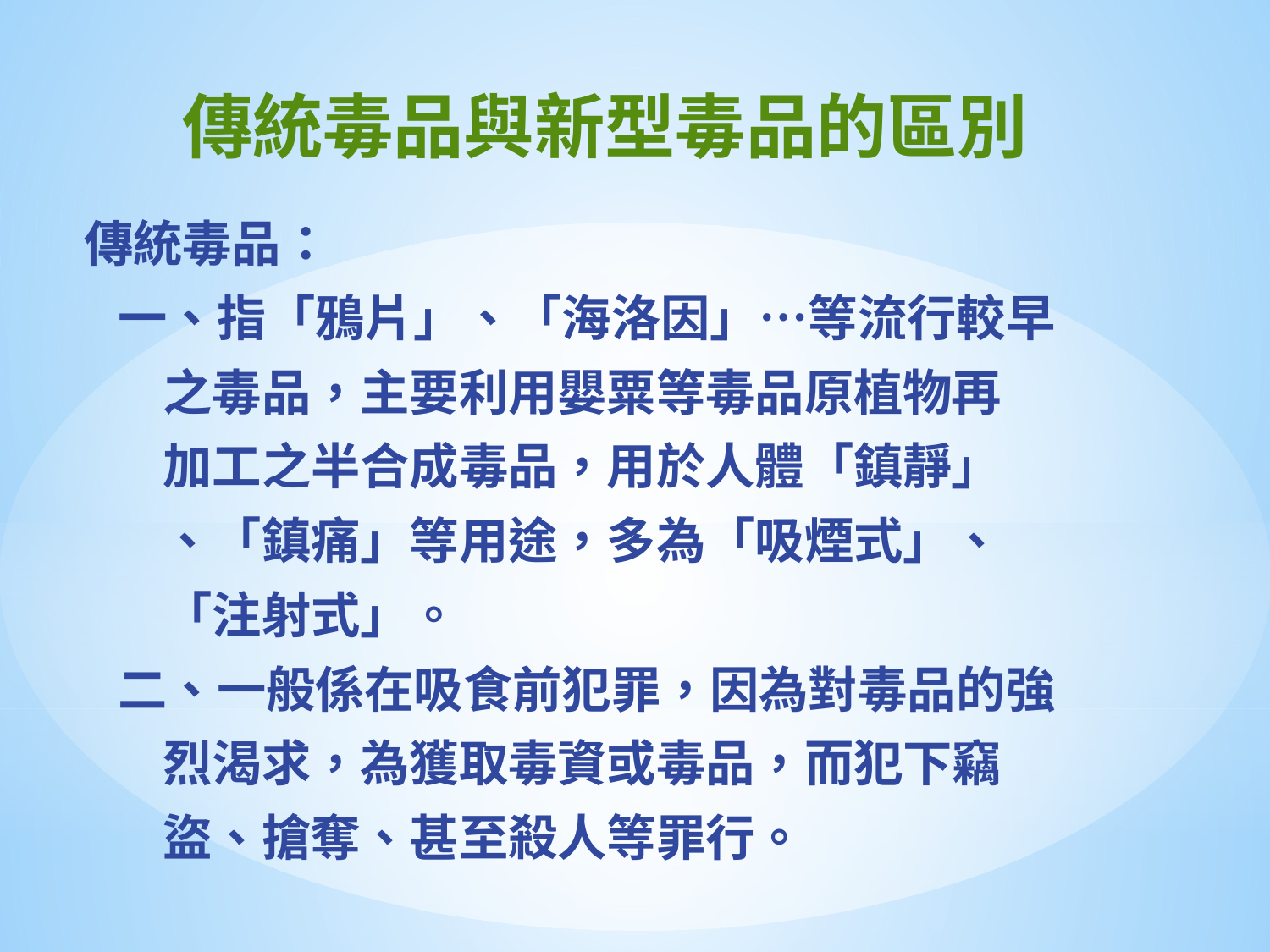

# 傳統毒品與新型毒品的區別
傳統毒品：
  一、指「鴉片」、「海洛因」…等流行較早
      之毒品，主要利用嬰粟等毒品原植物再
      加工之半合成毒品，用於人體「鎮靜」
      、「鎮痛」等用途，多為「吸煙式」、
      「注射式」。
  二、一般係在吸食前犯罪，因為對毒品的強
      烈渴求，為獲取毒資或毒品，而犯下竊
      盜、搶奪、甚至殺人等罪行。